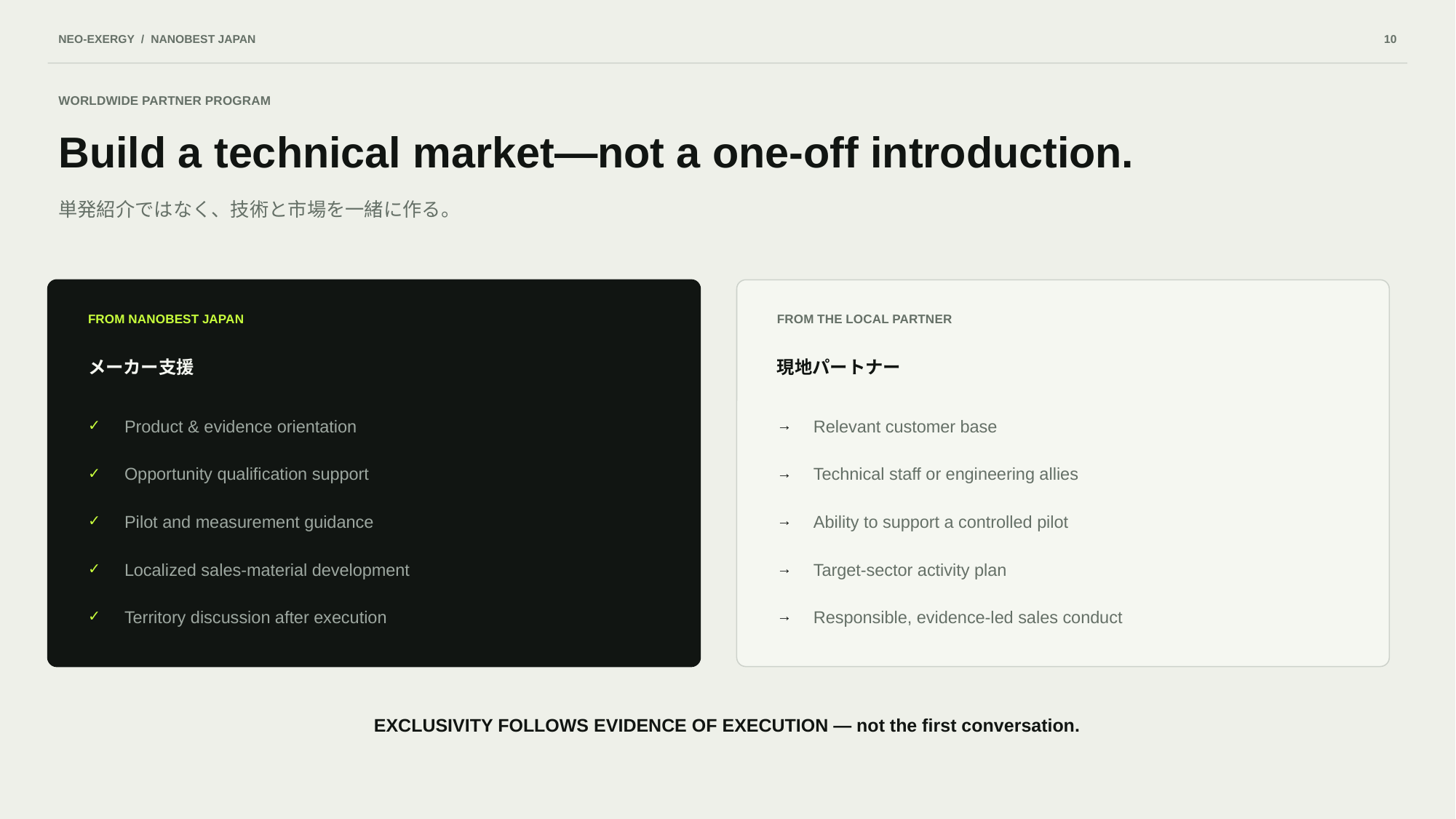

NEO-EXERGY  /  NANOBEST JAPAN
10

WORLDWIDE PARTNER PROGRAM
Build a technical market—not a one-off introduction.
単発紹介ではなく、技術と市場を一緒に作る。

FROM NANOBEST JAPAN
FROM THE LOCAL PARTNER
メーカー支援
現地パートナー
✓
Product & evidence orientation
→
Relevant customer base
✓
Opportunity qualification support
→
Technical staff or engineering allies
✓
Pilot and measurement guidance
→
Ability to support a controlled pilot
✓
Localized sales-material development
→
Target-sector activity plan
✓
Territory discussion after execution
→
Responsible, evidence-led sales conduct
EXCLUSIVITY FOLLOWS EVIDENCE OF EXECUTION — not the first conversation.